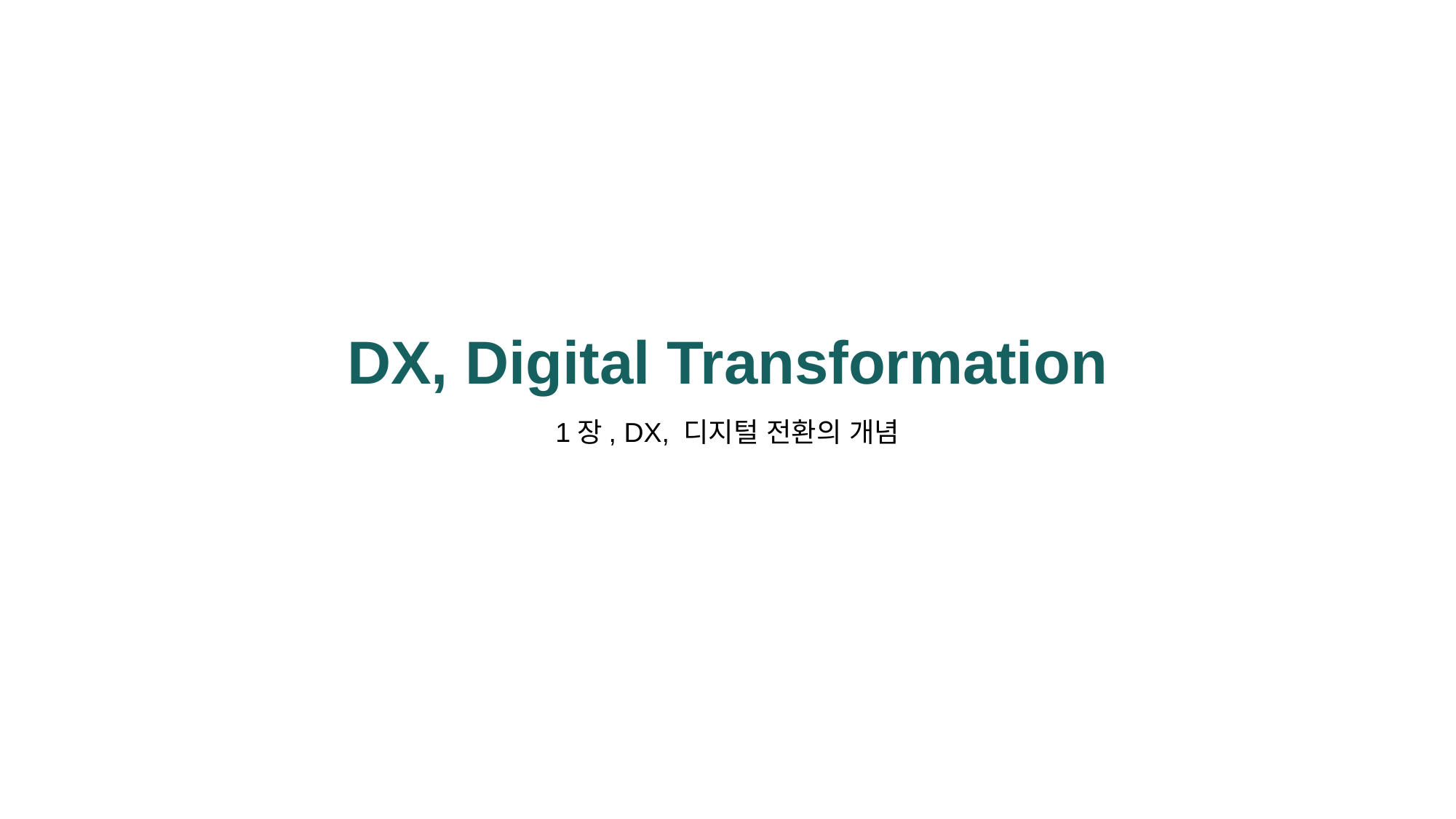

DX, Digital Transformation
1장, DX, 디지털 전환의 개념